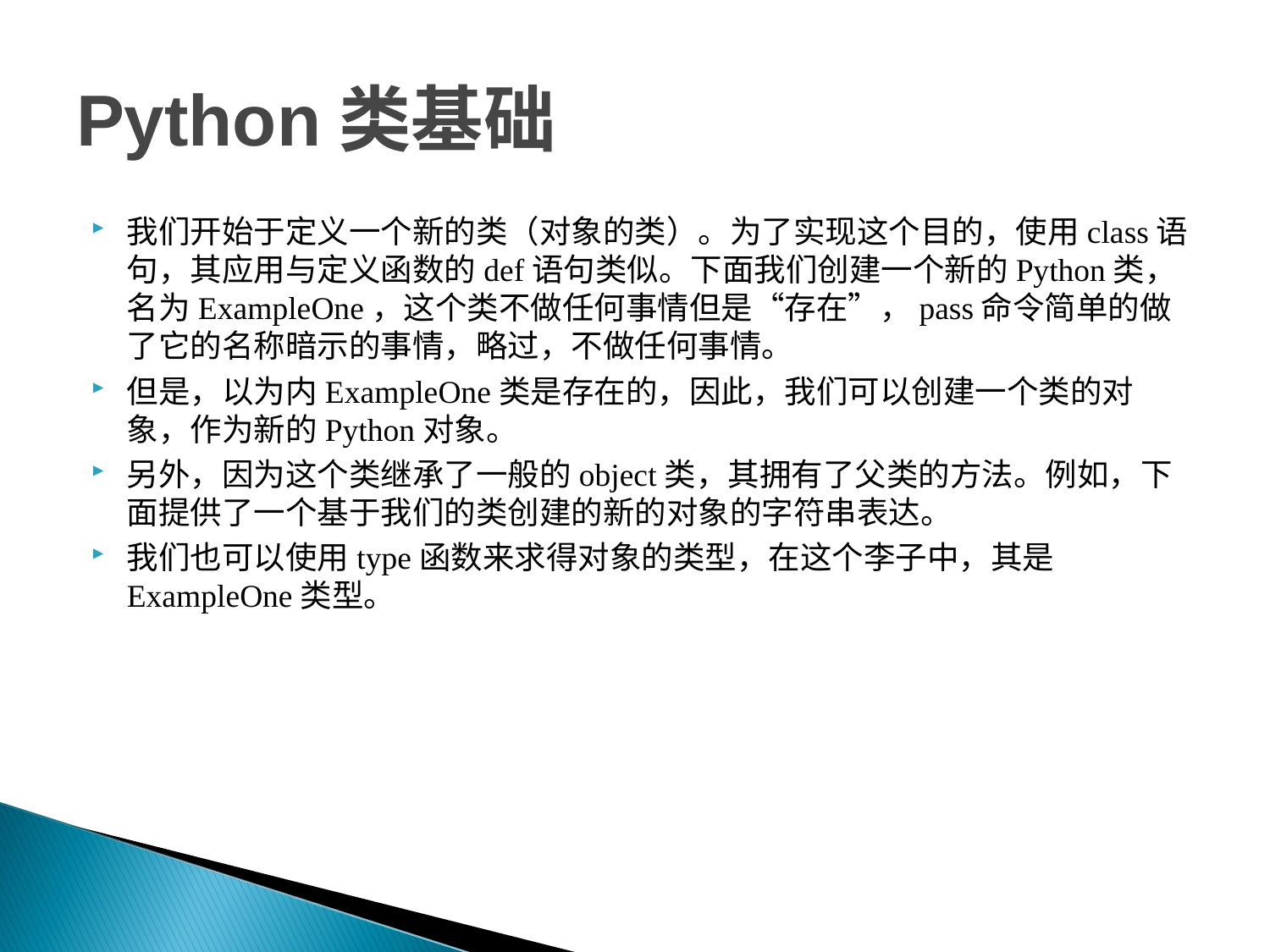

# Python类基础
我们开始于定义一个新的类（对象的类）。为了实现这个目的，使用class语句，其应用与定义函数的def语句类似。下面我们创建一个新的Python类，名为ExampleOne，这个类不做任何事情但是“存在”，pass命令简单的做了它的名称暗示的事情，略过，不做任何事情。
但是，以为内ExampleOne类是存在的，因此，我们可以创建一个类的对象，作为新的Python对象。
另外，因为这个类继承了一般的object类，其拥有了父类的方法。例如，下面提供了一个基于我们的类创建的新的对象的字符串表达。
我们也可以使用type函数来求得对象的类型，在这个李子中，其是ExampleOne类型。